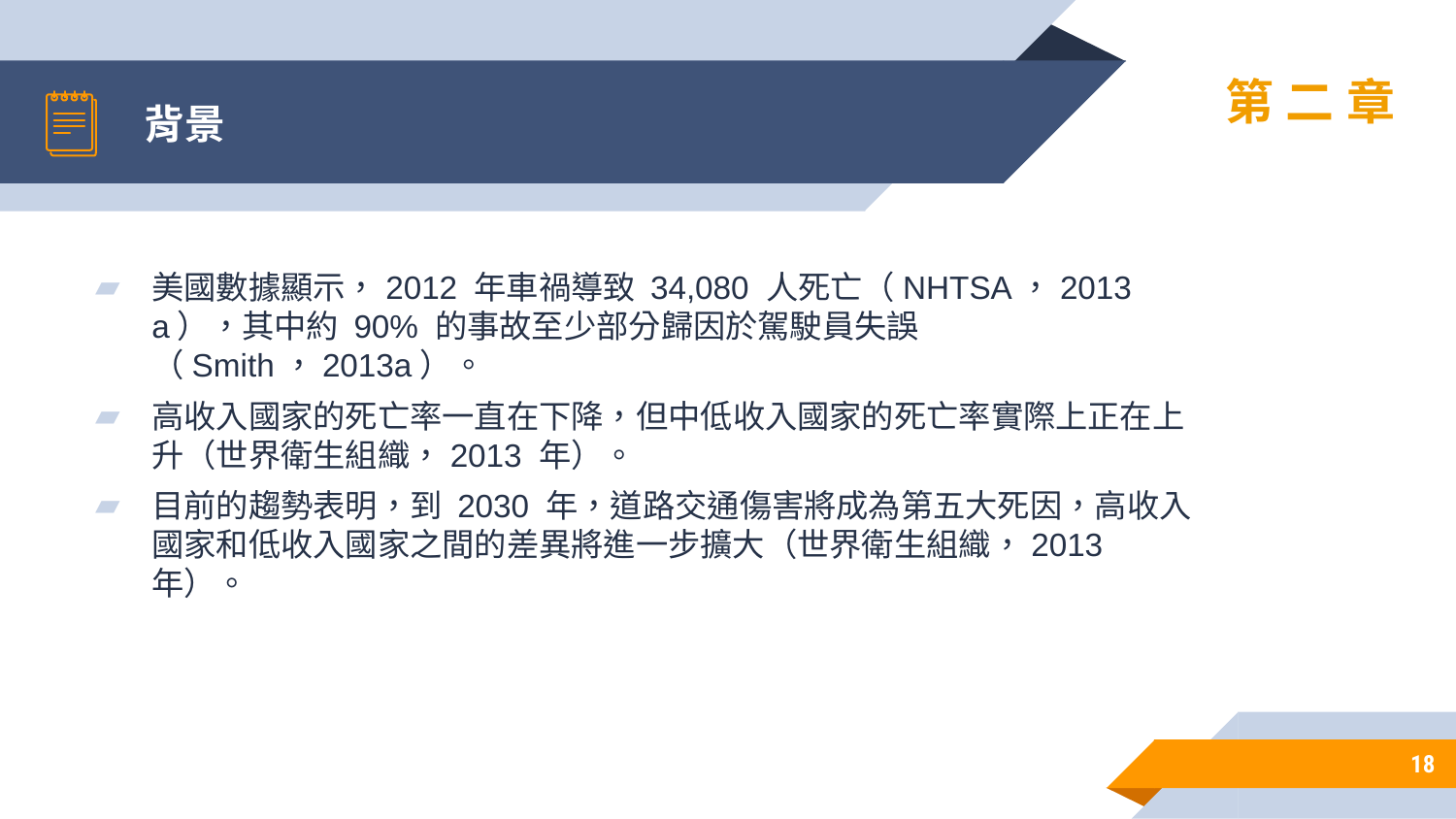

# 背景
第二章

美國數據顯示，2012 年車禍導致 34,080 人死亡（NHTSA，2013a），其中約 90% 的事故至少部分歸因於駕駛員失誤（Smith，2013a）。
高收入國家的死亡率一直在下降，但中低收入國家的死亡率實際上正在上升（世界衛生組織，2013 年）。
目前的趨勢表明，到 2030 年，道路交通傷害將成為第五大死因，高收入國家和低收入國家之間的差異將進一步擴大（世界衛生組織，2013 年）。
18